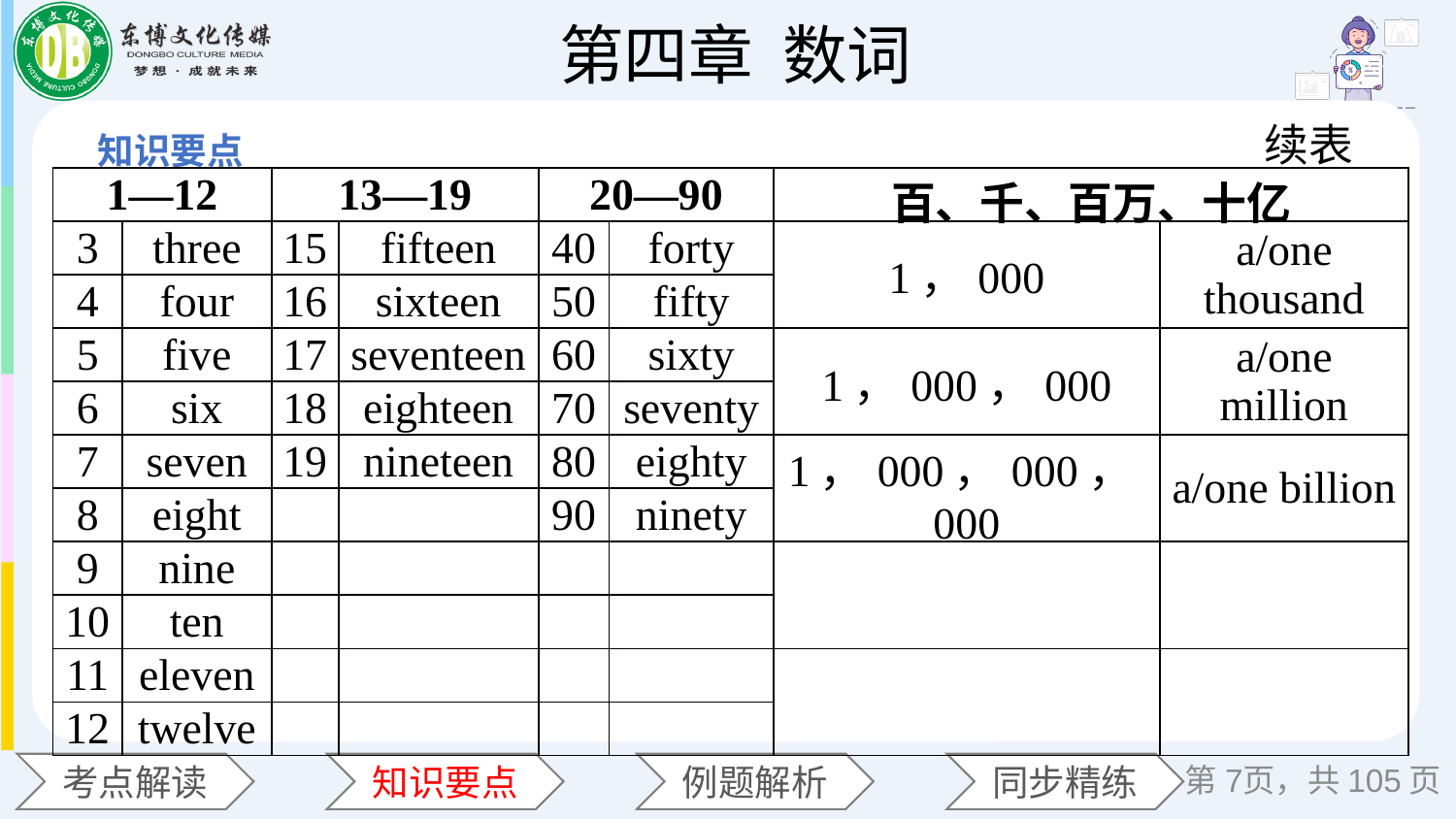

续表

| 1—12 |  | 13—19 |  | 20—90 |  | 百、千、百万、十亿 |  |
| --- | --- | --- | --- | --- | --- | --- | --- |
| 3 | three | 15 | fifteen | 40 | forty | 1，000 | a/one thousand |
| 4 | four | 16 | sixteen | 50 | fifty |  |  |
| 5 | five | 17 | seventeen | 60 | sixty | 1，000，000 | a/one million |
| 6 | six | 18 | eighteen | 70 | seventy |  |  |
| 7 | seven | 19 | nineteen | 80 | eighty | 1，000，000，000 | a/one billion |
| 8 | eight |  |  | 90 | ninety |  |  |
| 9 | nine |  |  |  |  |  |  |
| 10 | ten |  |  |  |  |  |  |
| 11 | eleven |  |  |  |  |  |  |
| 12 | twelve |  |  |  |  |  |  |
第7页，共105页